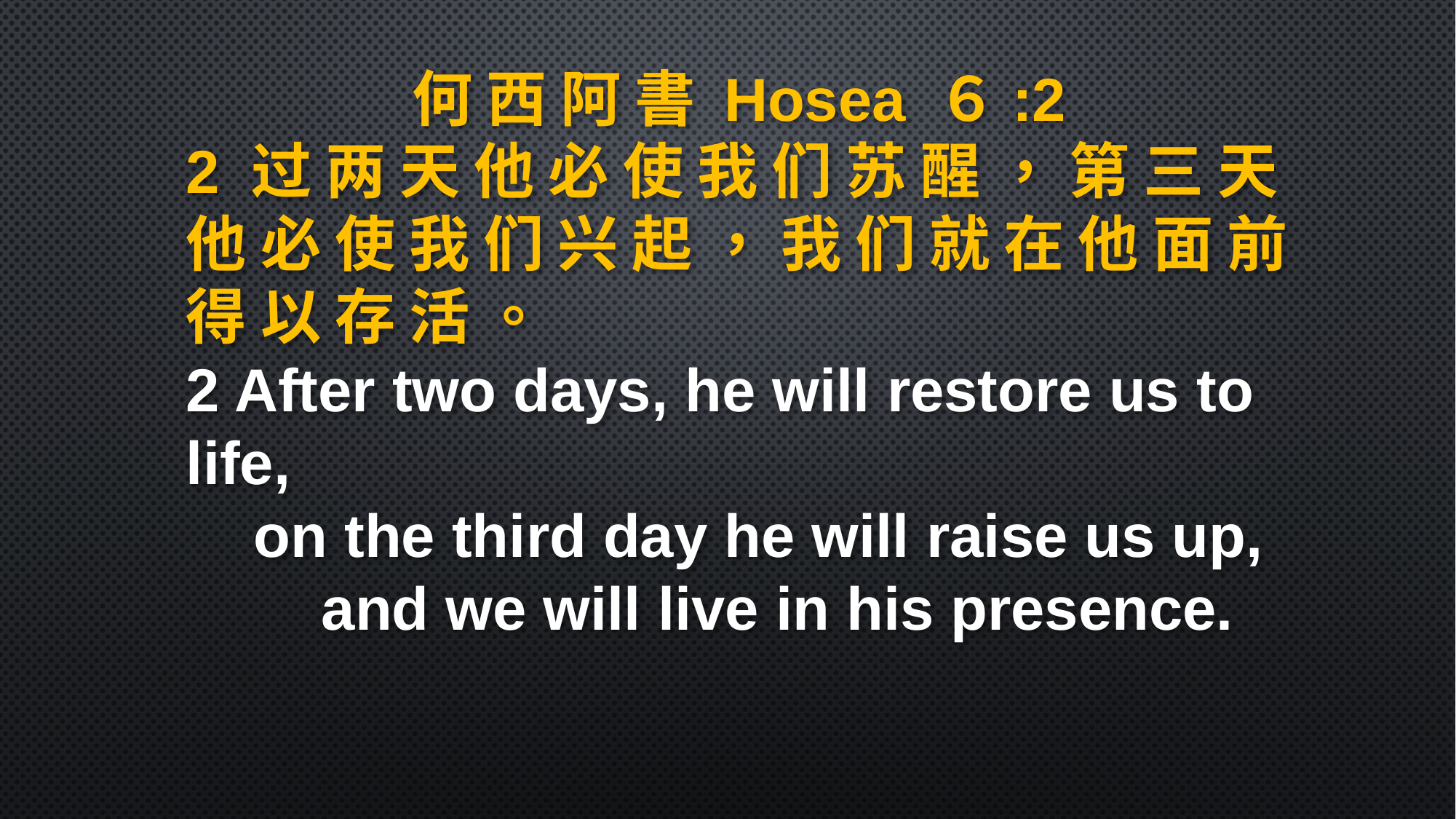

何 西 阿 書 Hosea ６:2
2 过 两 天 他 必 使 我 们 苏 醒 ， 第 三 天 他 必 使 我 们 兴 起 ， 我 们 就 在 他 面 前 得 以 存 活 。
2 After two days, he will restore us to life,
    on the third day he will raise us up,
        and we will live in his presence.